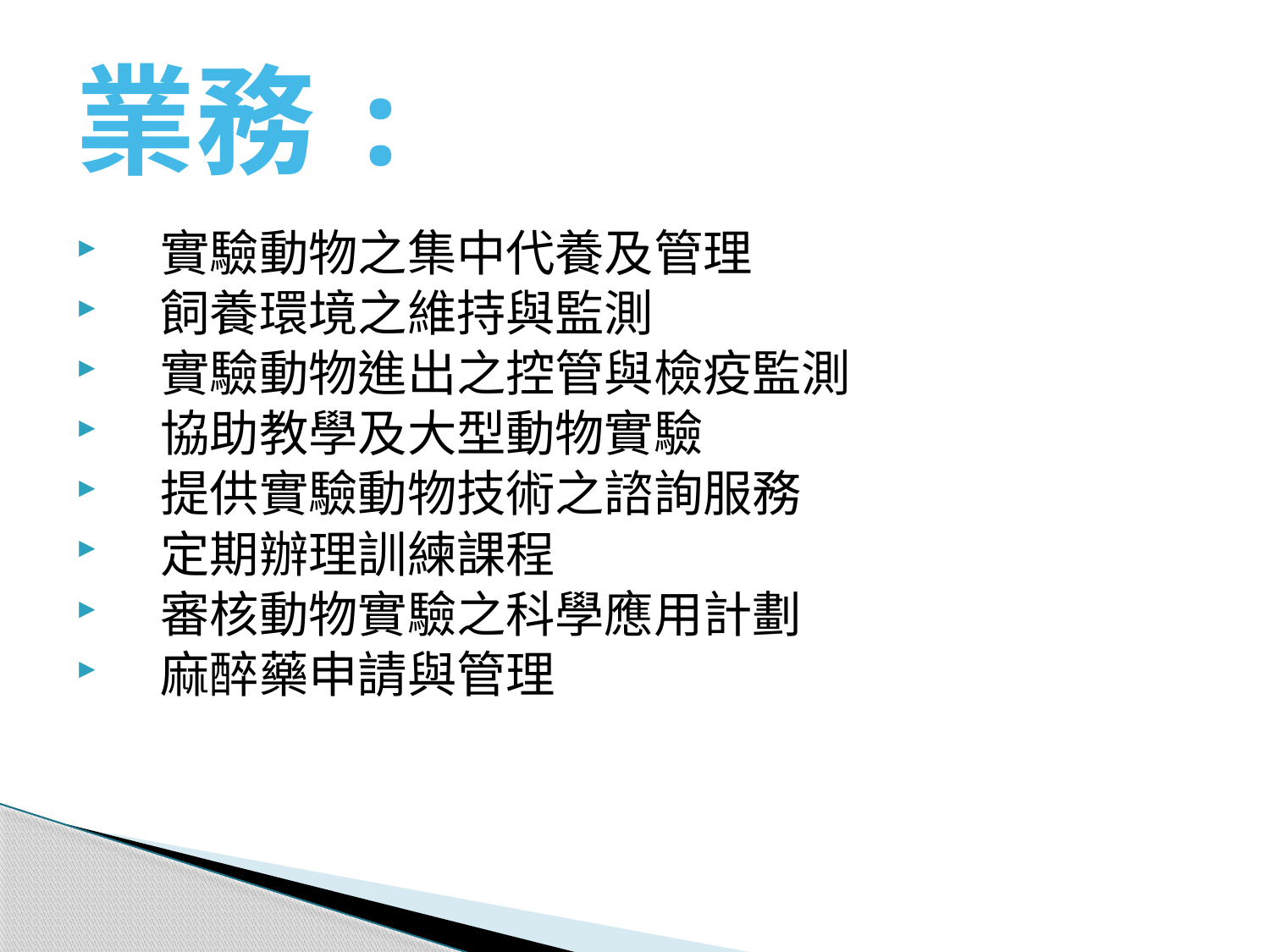

# 業務:
實驗動物之集中代養及管理
飼養環境之維持與監測
實驗動物進出之控管與檢疫監測
協助教學及大型動物實驗
提供實驗動物技術之諮詢服務
定期辦理訓練課程
審核動物實驗之科學應用計劃
麻醉藥申請與管理